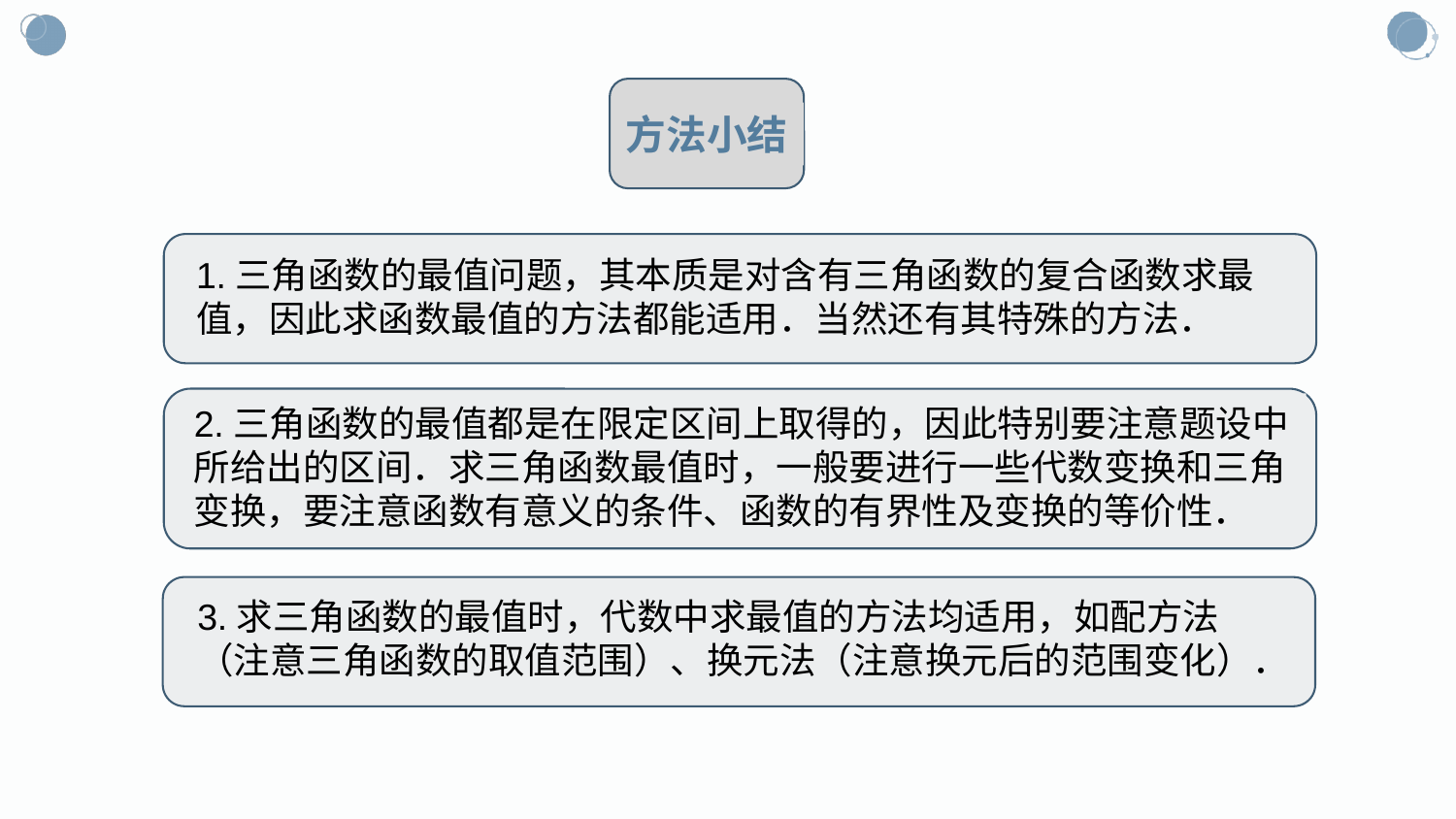

方法小结

1.三角函数的最值问题，其本质是对含有三角函数的复合函数求最值，因此求函数最值的方法都能适用．当然还有其特殊的方法．

2.三角函数的最值都是在限定区间上取得的，因此特别要注意题设中所给出的区间．求三角函数最值时，一般要进行一些代数变换和三角变换，要注意函数有意义的条件、函数的有界性及变换的等价性．

3.求三角函数的最值时，代数中求最值的方法均适用，如配方法（注意三角函数的取值范围）、换元法（注意换元后的范围变化）．